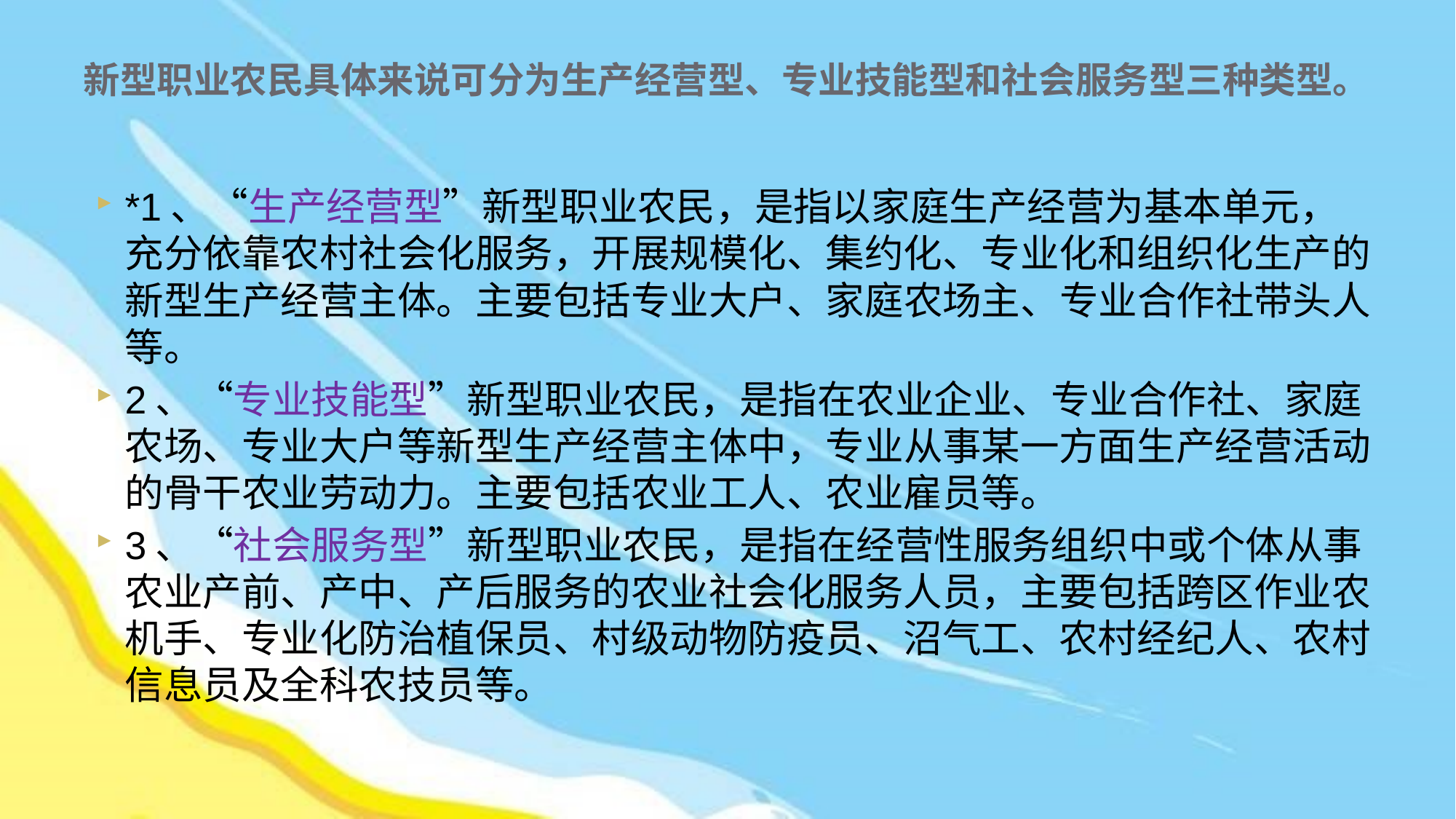

# 新型职业农民具体来说可分为生产经营型、专业技能型和社会服务型三种类型。
*1、“生产经营型”新型职业农民，是指以家庭生产经营为基本单元，充分依靠农村社会化服务，开展规模化、集约化、专业化和组织化生产的新型生产经营主体。主要包括专业大户、家庭农场主、专业合作社带头人等。
2、“专业技能型”新型职业农民，是指在农业企业、专业合作社、家庭农场、专业大户等新型生产经营主体中，专业从事某一方面生产经营活动的骨干农业劳动力。主要包括农业工人、农业雇员等。
3、“社会服务型”新型职业农民，是指在经营性服务组织中或个体从事农业产前、产中、产后服务的农业社会化服务人员，主要包括跨区作业农机手、专业化防治植保员、村级动物防疫员、沼气工、农村经纪人、农村信息员及全科农技员等。